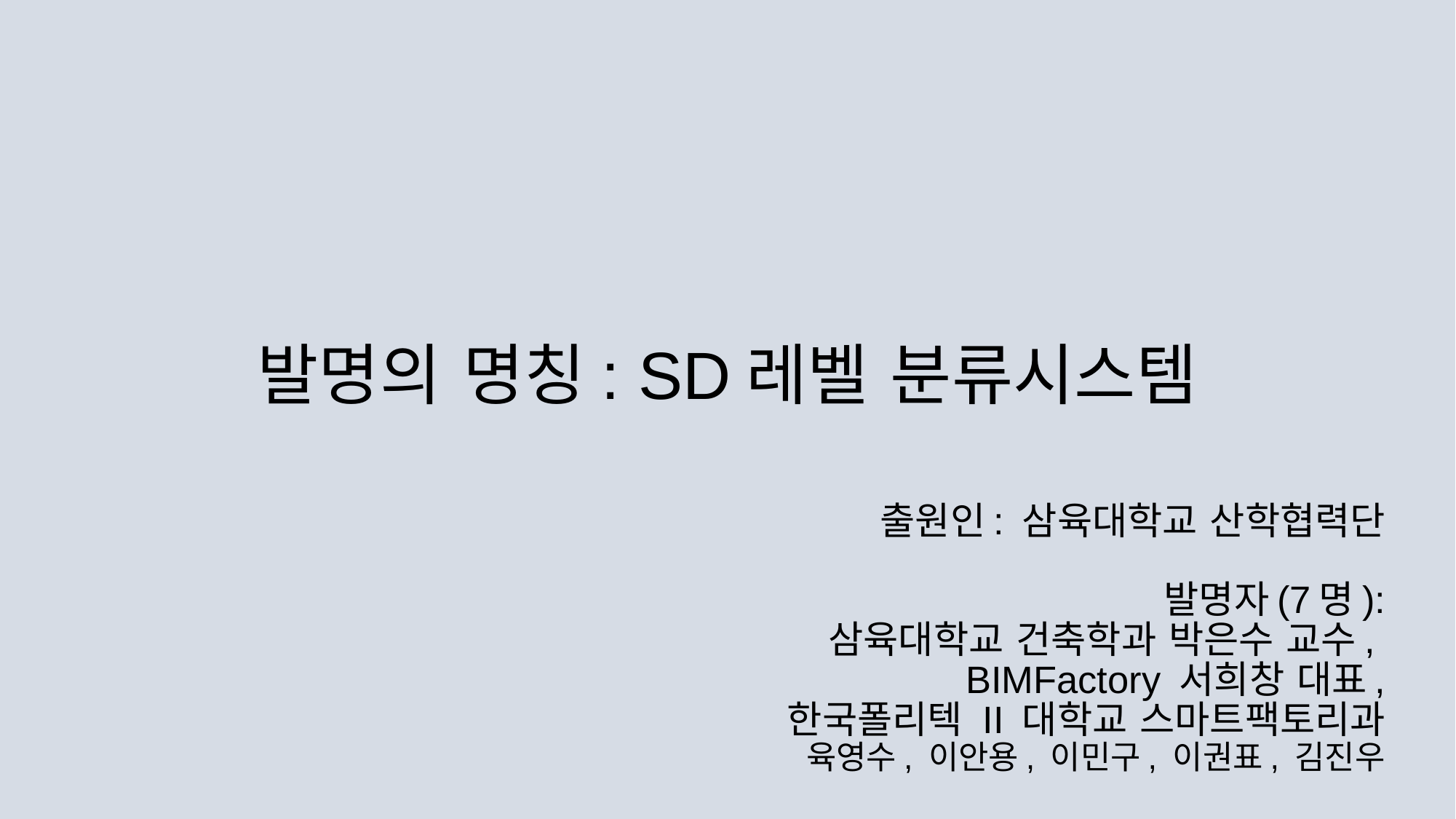

발명의 명칭: SD레벨 분류시스템

출원인: 삼육대학교 산학협력단

발명자(7명):
삼육대학교 건축학과 박은수 교수,
BIMFactory 서희창 대표,
한국폴리텍 II 대학교 스마트팩토리과
육영수, 이안용, 이민구, 이권표, 김진우